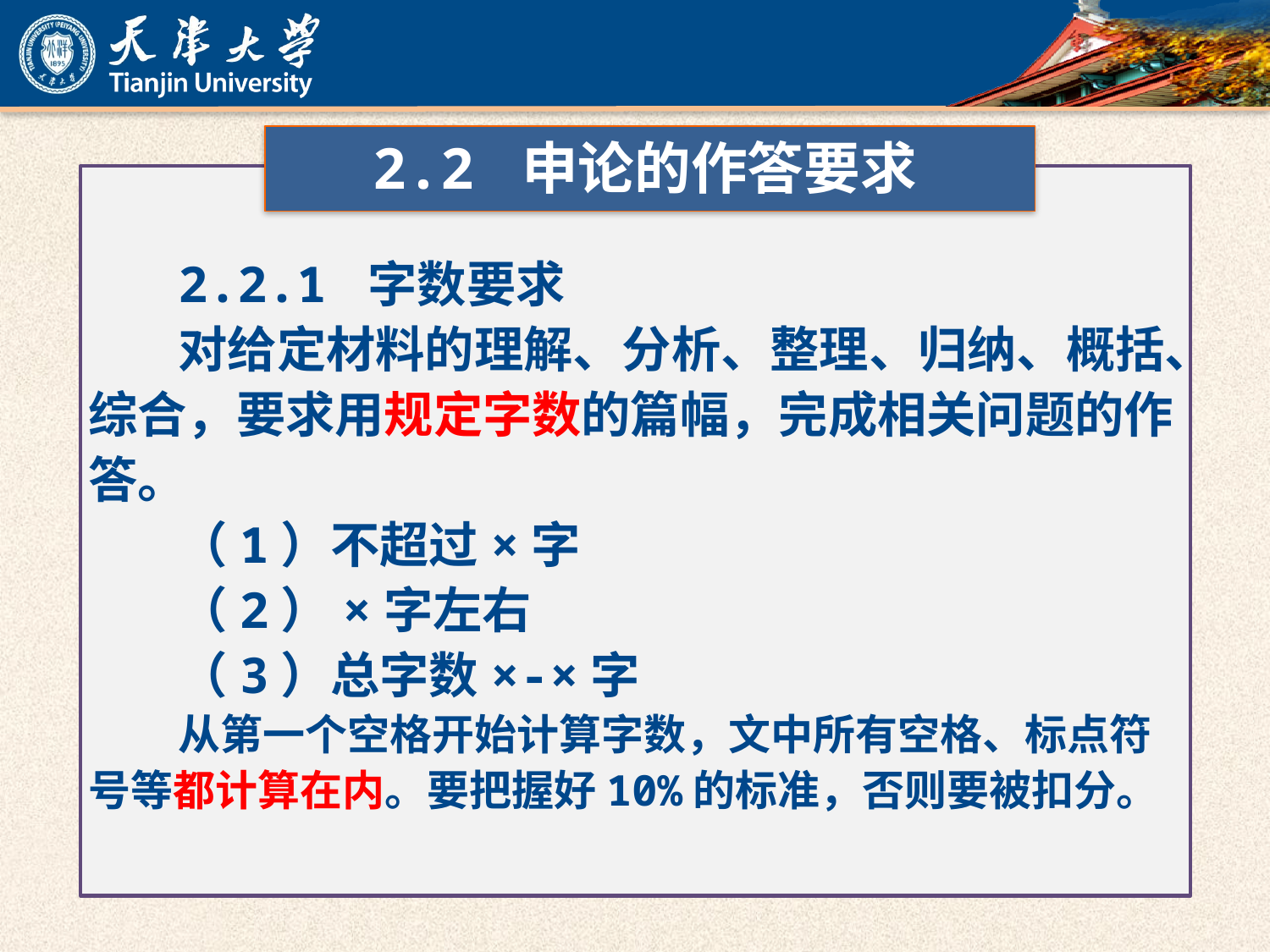

2.2 申论的作答要求

2.2.1 字数要求
对给定材料的理解、分析、整理、归纳、概括、综合，要求用规定字数的篇幅，完成相关问题的作答。
（1）不超过×字
（2）×字左右
（3）总字数×-×字
从第一个空格开始计算字数，文中所有空格、标点符号等都计算在内。要把握好10%的标准，否则要被扣分。